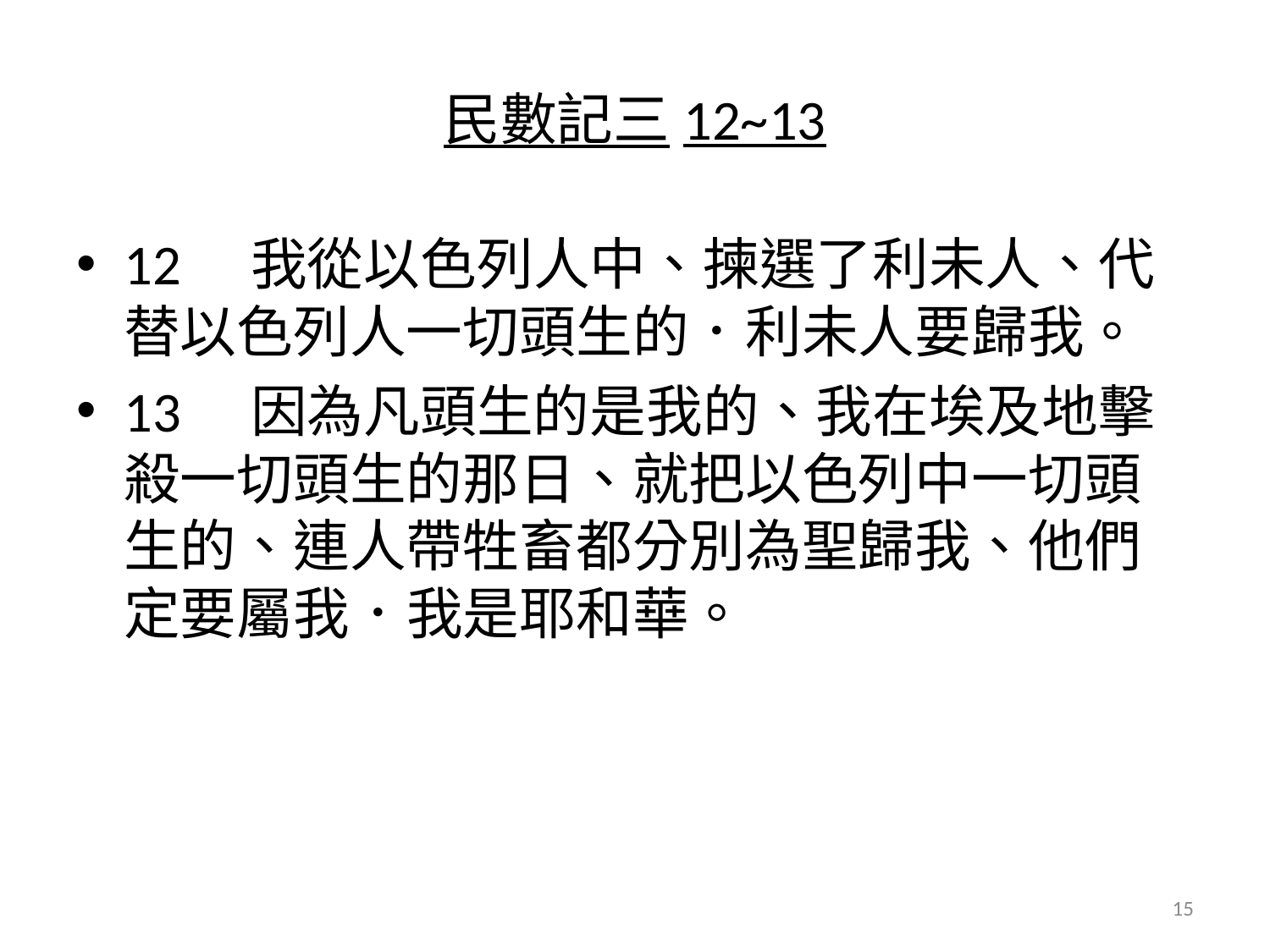

# 民數記三12~13
12	我從以色列人中、揀選了利未人、代替以色列人一切頭生的．利未人要歸我。
13	因為凡頭生的是我的、我在埃及地擊殺一切頭生的那日、就把以色列中一切頭生的、連人帶牲畜都分別為聖歸我、他們定要屬我．我是耶和華。

15